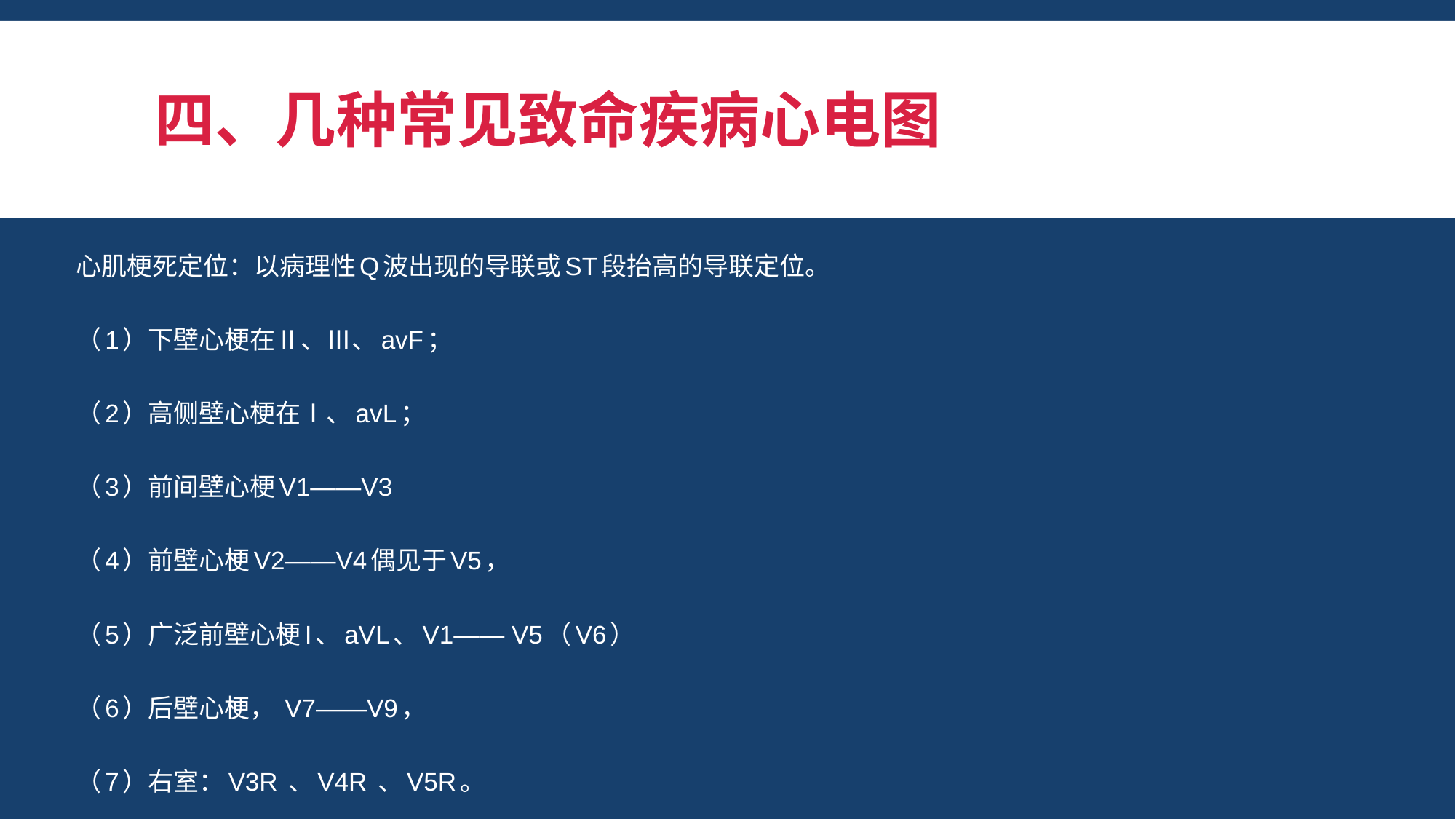

# 四、几种常见致命疾病心电图
心肌梗死定位：以病理性Q波出现的导联或ST段抬高的导联定位。
（1）下壁心梗在Ⅱ、Ⅲ、avF；
（2）高侧壁心梗在Ⅰ、avL；
（3）前间壁心梗V1——V3
（4）前壁心梗V2——V4偶见于V5，
（5）广泛前壁心梗I、aVL、V1—— V5（V6）
（6）后壁心梗， V7——V9，
（7）右室：V3R 、V4R 、V5R。